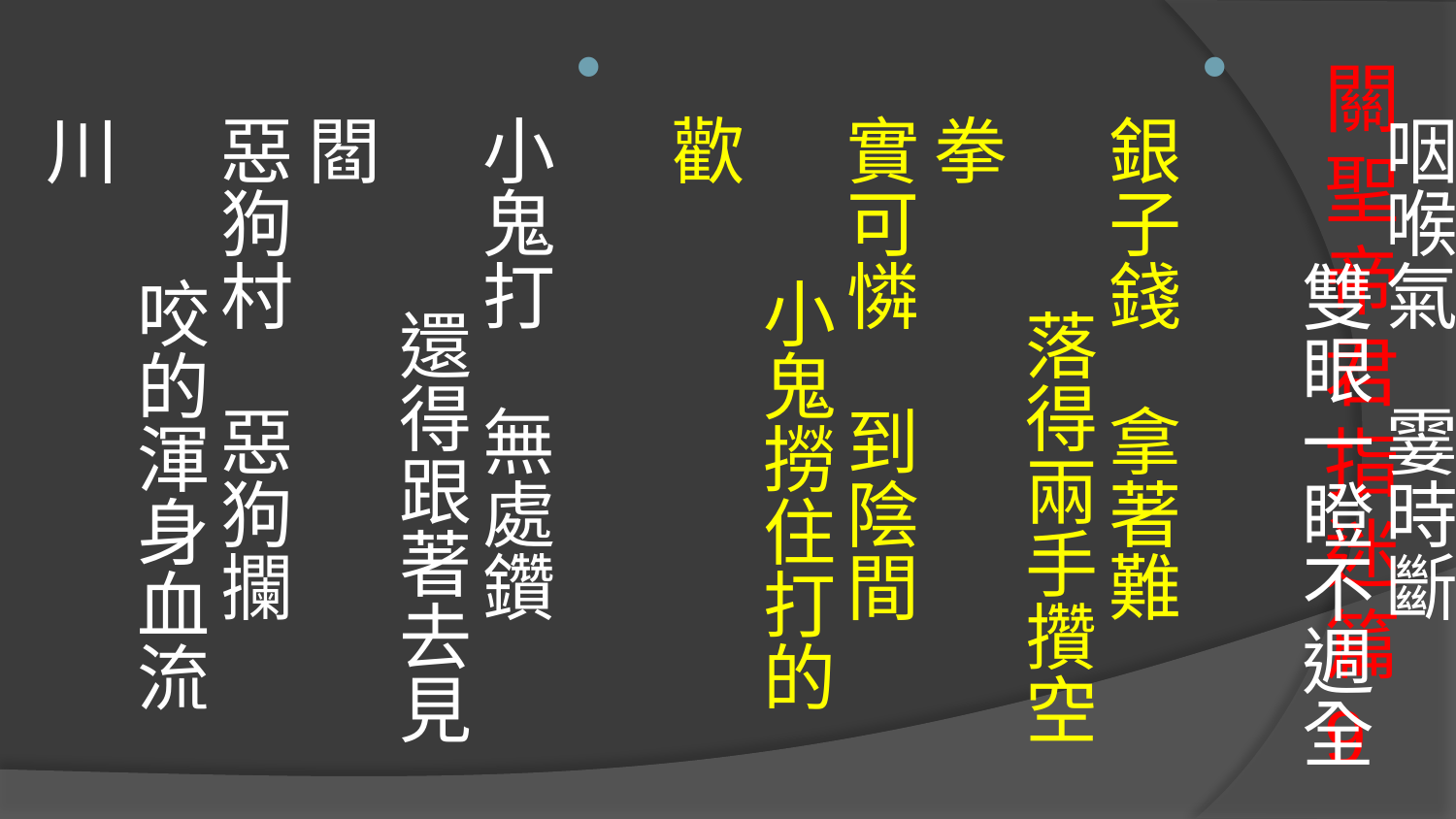

不論忙　不論閑　            不論啥事齊丟完　
咽喉氣　霎時斷　              雙眼一瞪不週全
銀子錢　拿著難　                 落得兩手攢空拳
實可憐　到陰間　               小鬼撈住打的歡
小鬼打　無處鑽　                 還得跟著去見閻　
惡狗村　惡狗攔　               咬的渾身血流川
# 關聖帝君指迷篇9